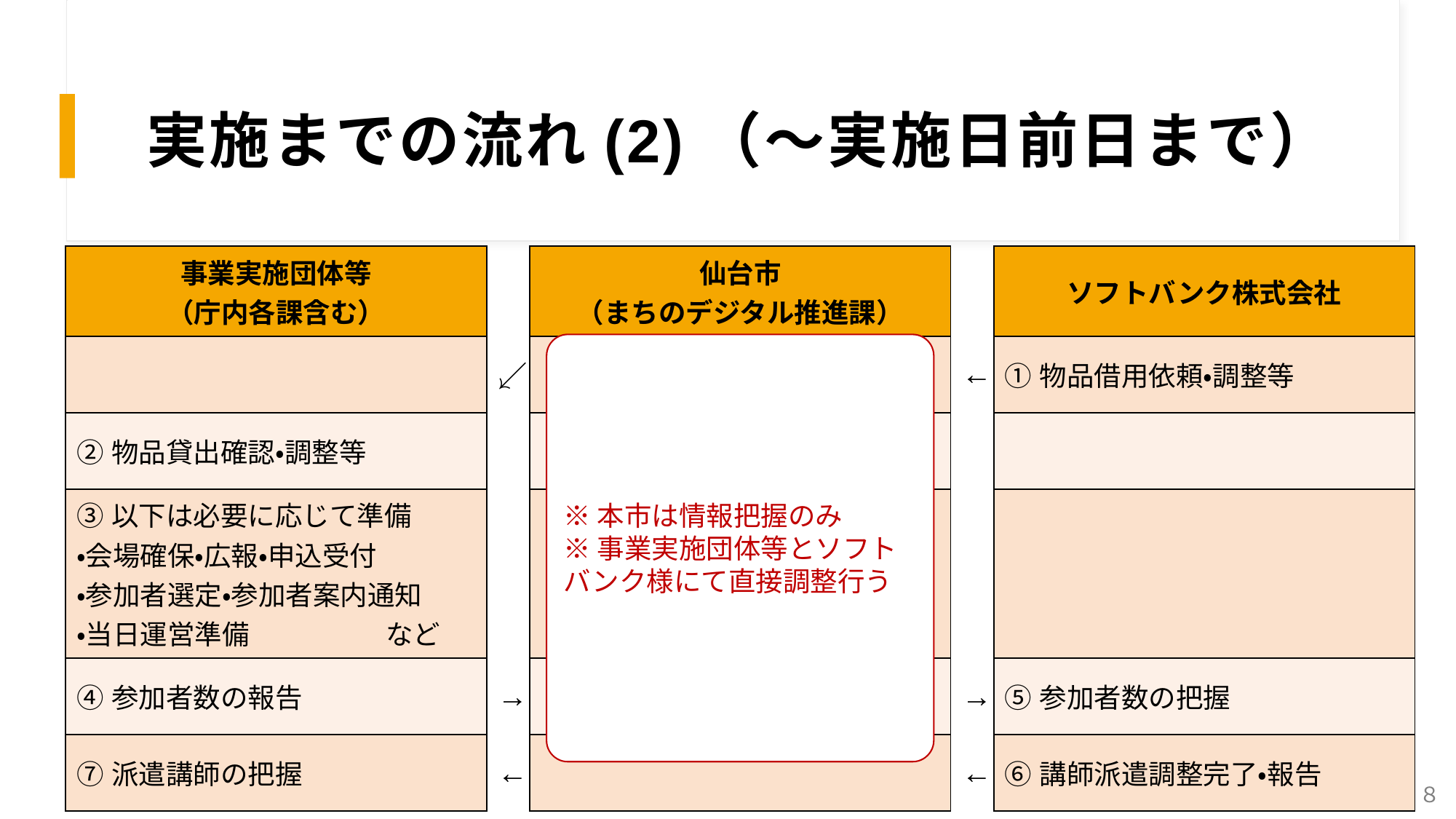

# 実施までの流れ(2)（～実施日前日まで）
| 事業実施団体等 （庁内各課含む） |  | 仙台市 （まちのデジタル推進課） |  | ソフトバンク株式会社 |
| --- | --- | --- | --- | --- |
|  | ↙ |  | ← | ①物品借用依頼・調整等 |
| ②物品貸出確認・調整等 |  |  |  |  |
| ③以下は必要に応じて準備 ・会場確保・広報・申込受付 ・参加者選定・参加者案内通知 ・当日運営準備　　　　　など |  |  |  |  |
| ④参加者数の報告 | → |  | → | ⑤参加者数の把握 |
| ⑦派遣講師の把握 | ← |  | ← | ⑥講師派遣調整完了・報告 |
※本市は情報把握のみ
※事業実施団体等とソフトバンク様にて直接調整行う
８